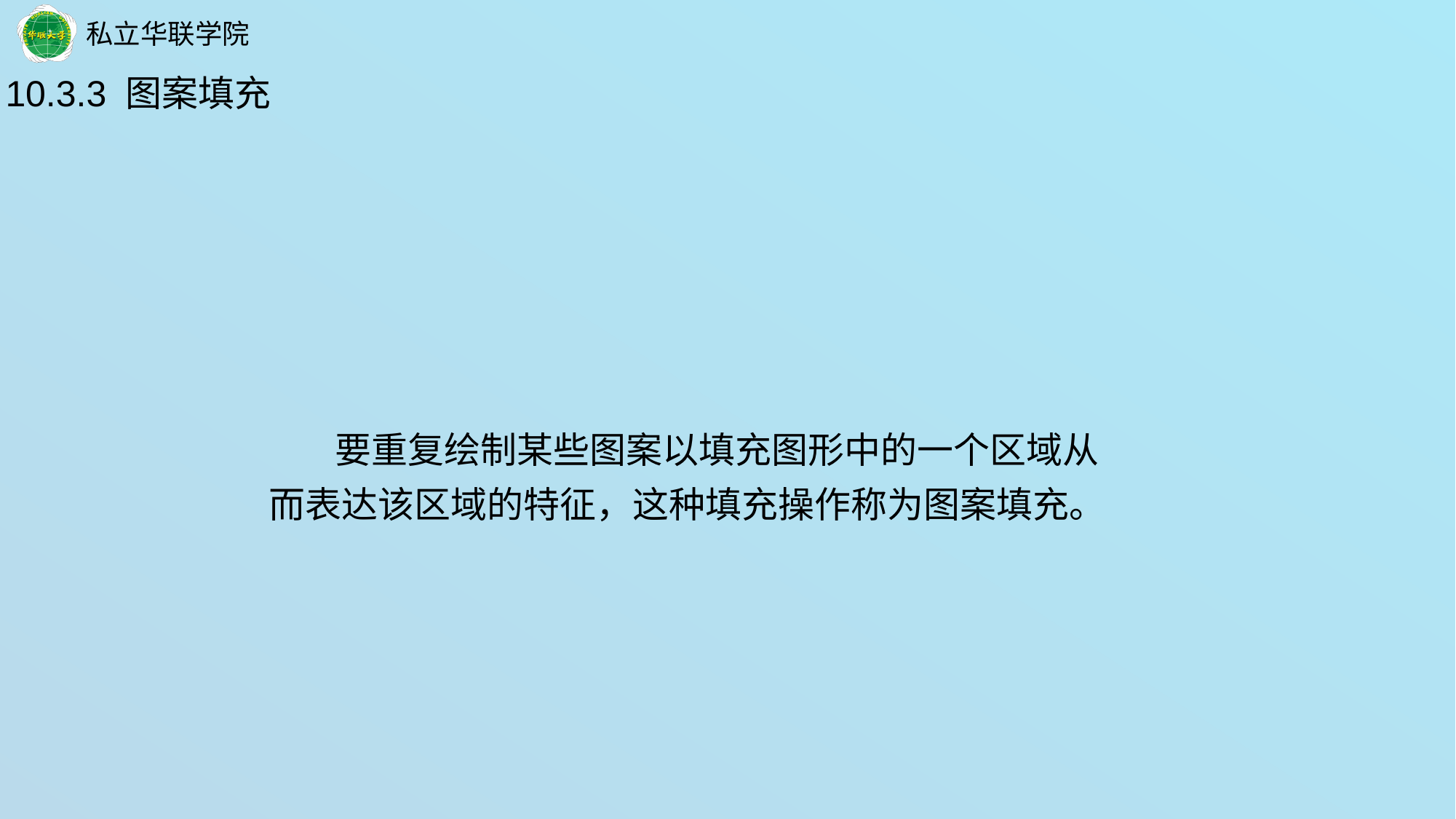

10.3.3 图案填充
       要重复绘制某些图案以填充图形中的一个区域从
而表达该区域的特征，这种填充操作称为图案填充。